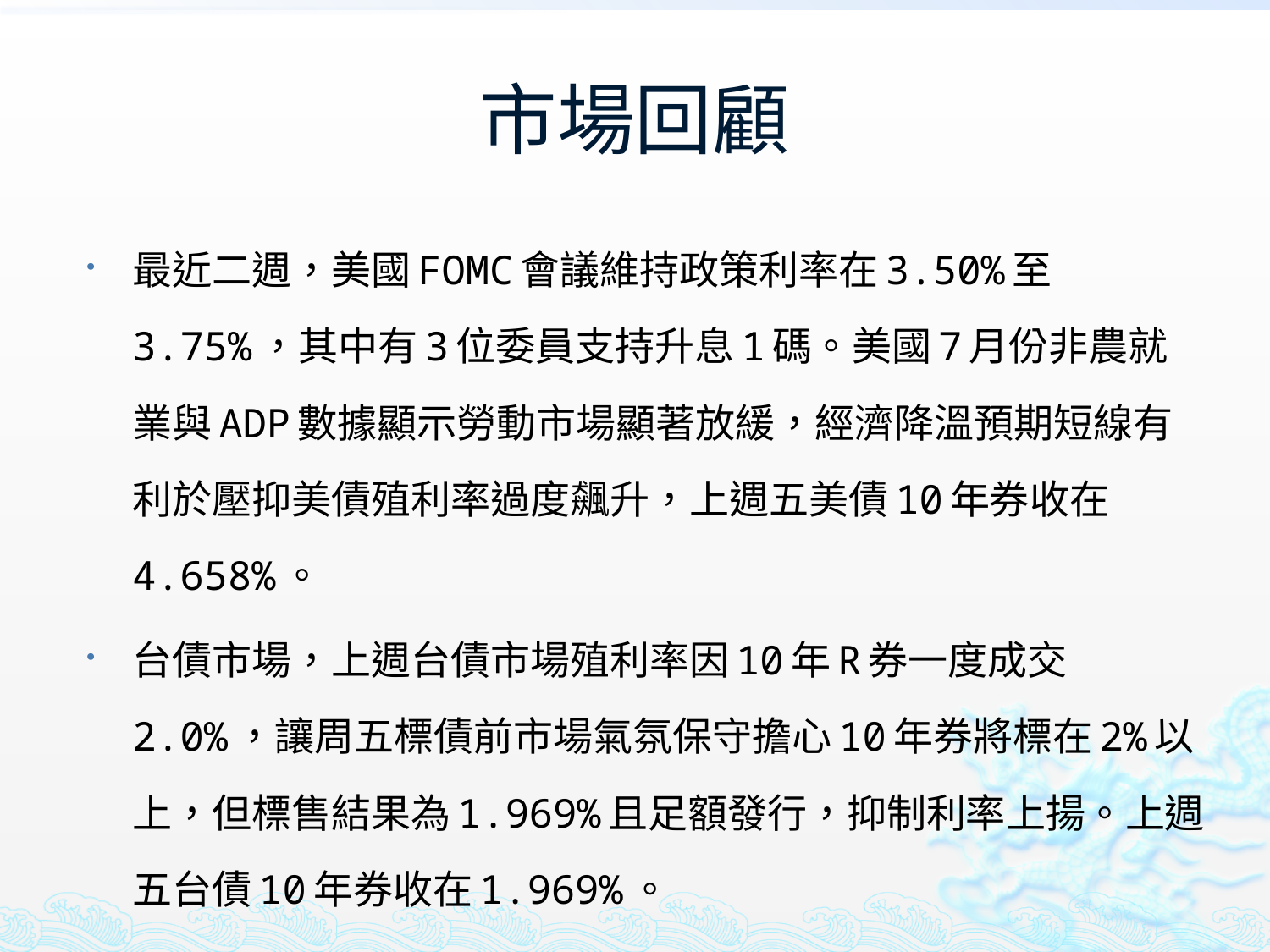

# 市場回顧
最近二週，美國FOMC會議維持政策利率在3.50%至3.75%，其中有3位委員支持升息1碼。美國7月份非農就業與ADP數據顯示勞動市場顯著放緩，經濟降溫預期短線有利於壓抑美債殖利率過度飆升，上週五美債10年券收在4.658%。
台債市場，上週台債市場殖利率因10年R券一度成交2.0%，讓周五標債前市場氣氛保守擔心10年券將標在2%以上，但標售結果為1.969%且足額發行，抑制利率上揚。上週五台債10年券收在1.969%。